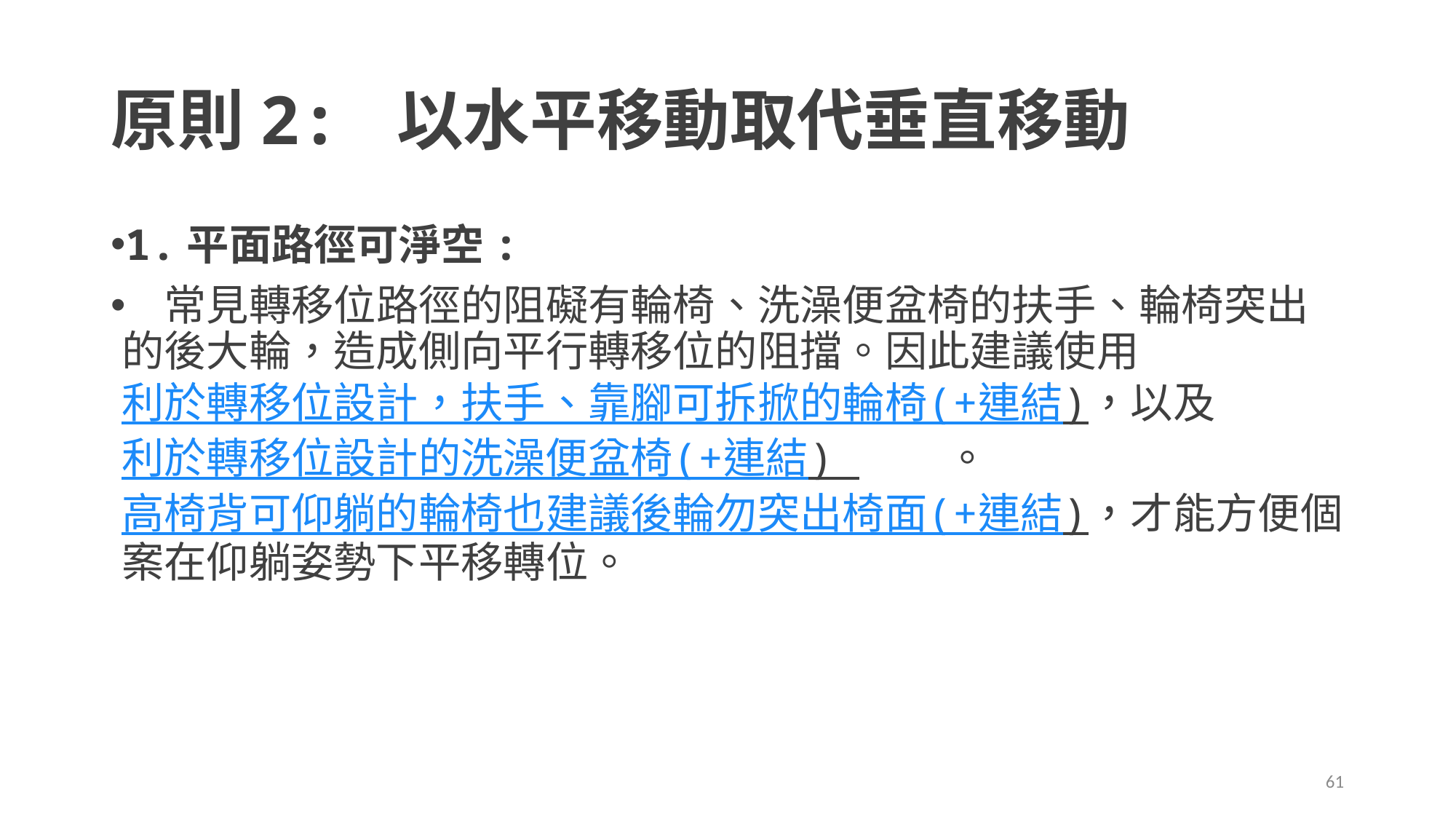

# 原則2: 以水平移動取代垂直移動
1.平面路徑可淨空:
   常見轉移位路徑的阻礙有輪椅、洗澡便盆椅的扶手、輪椅突出的後大輪，造成側向平行轉移位的阻擋。因此建議使用 利於轉移位設計，扶手、靠腳可拆掀的輪椅(+連結)，以及 利於轉移位設計的洗澡便盆椅(+連結)    。高椅背可仰躺的輪椅也建議後輪勿突出椅面(+連結)，才能方便個案在仰躺姿勢下平移轉位。
61